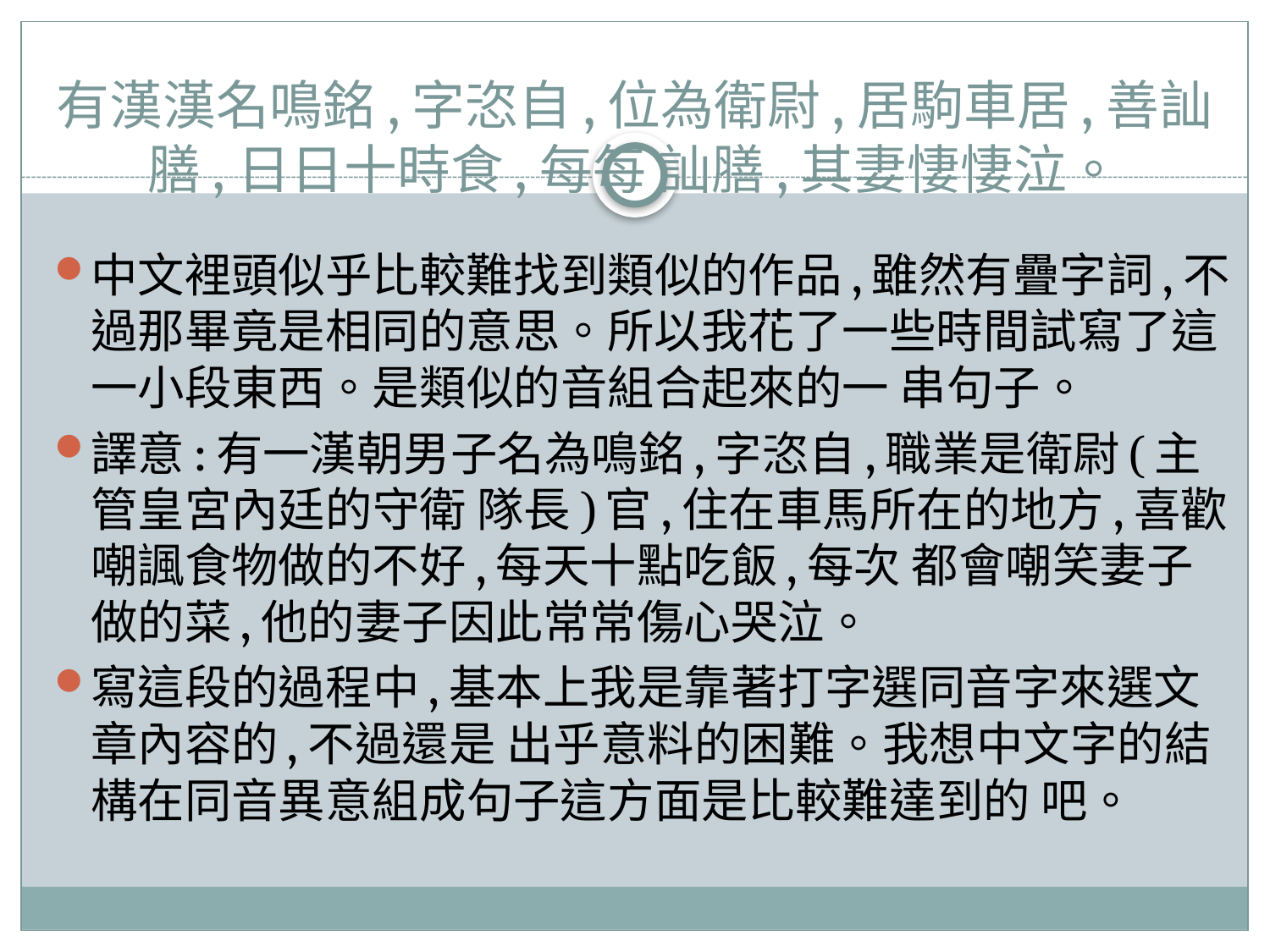

# 有漢漢名鳴銘,字恣自,位為衛尉,居駒車居,善訕膳,日日十時食,每每 訕膳,其妻悽悽泣。

中文裡頭似乎比較難找到類似的作品,雖然有疊字詞,不過那畢竟是相同的意思。所以我花了一些時間試寫了這一小段東西。是類似的音組合起來的一 串句子。
譯意:有一漢朝男子名為鳴銘,字恣自,職業是衛尉(主管皇宮內廷的守衛 隊長)官,住在車馬所在的地方,喜歡嘲諷食物做的不好,每天十點吃飯,每次 都會嘲笑妻子做的菜,他的妻子因此常常傷心哭泣。
寫這段的過程中,基本上我是靠著打字選同音字來選文章內容的,不過還是 出乎意料的困難。我想中文字的結構在同音異意組成句子這方面是比較難達到的 吧。